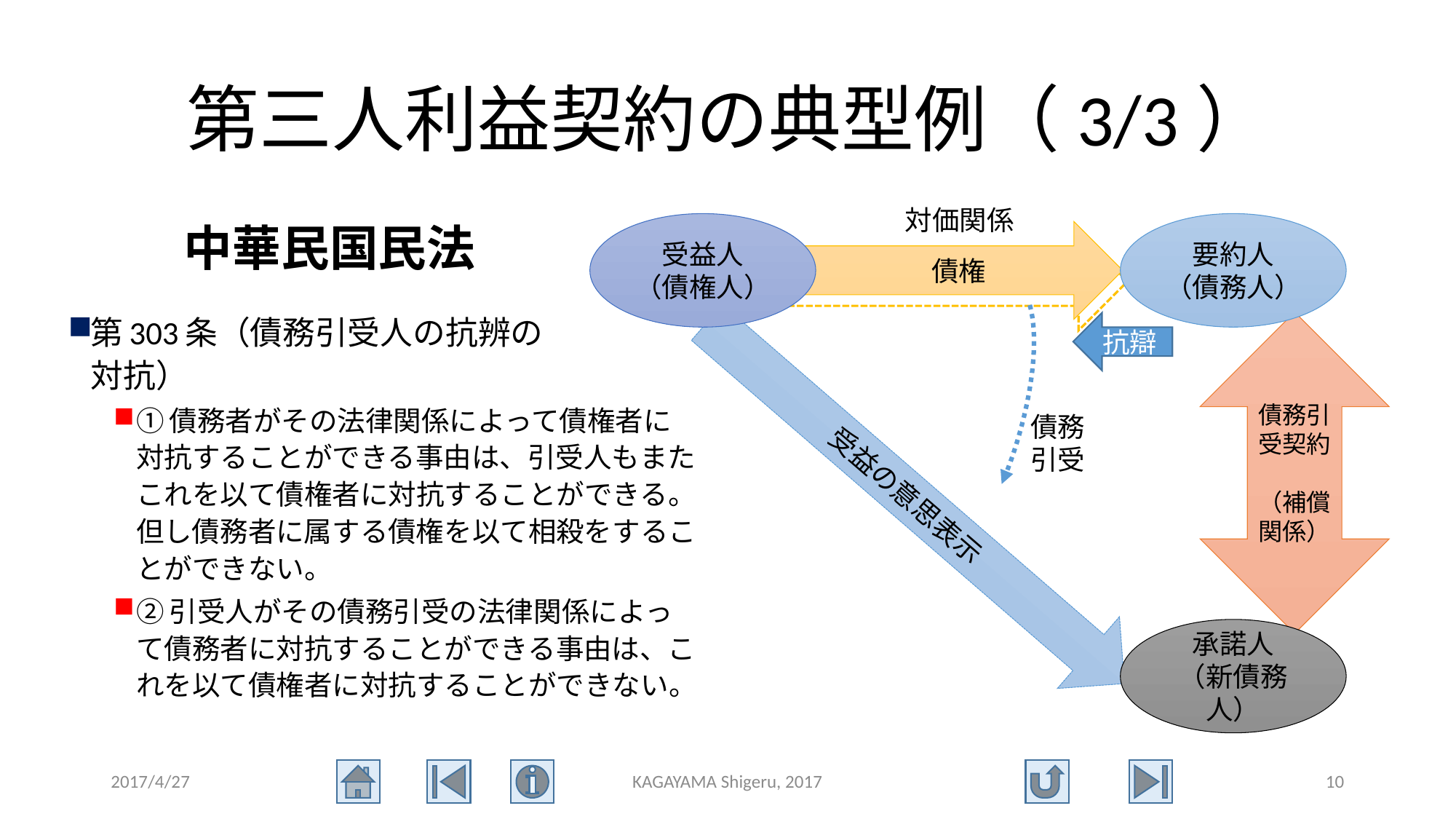

# 第三人利益契約の典型例（3/3）
対価関係
中華民国民法
受益人
（債権人）
要約人
（債務人）
　　　　　　　債権
債権

第303条（債務引受人の抗辨の
対抗）
①債務者がその法律関係によって債権者に対抗することができる事由は、引受人もまたこれを以て債権者に対抗することができる。但し債務者に属する債権を以て相殺をすることができない。
②引受人がその債務引受の法律関係によって債務者に対抗することができる事由は、これを以て債権者に対抗することができない。
債務引受契約

（補償
関係）
抗辯
債務
引受
受益の意思表示
承諾人
（新債務人）
2017/4/27
KAGAYAMA Shigeru, 2017
10